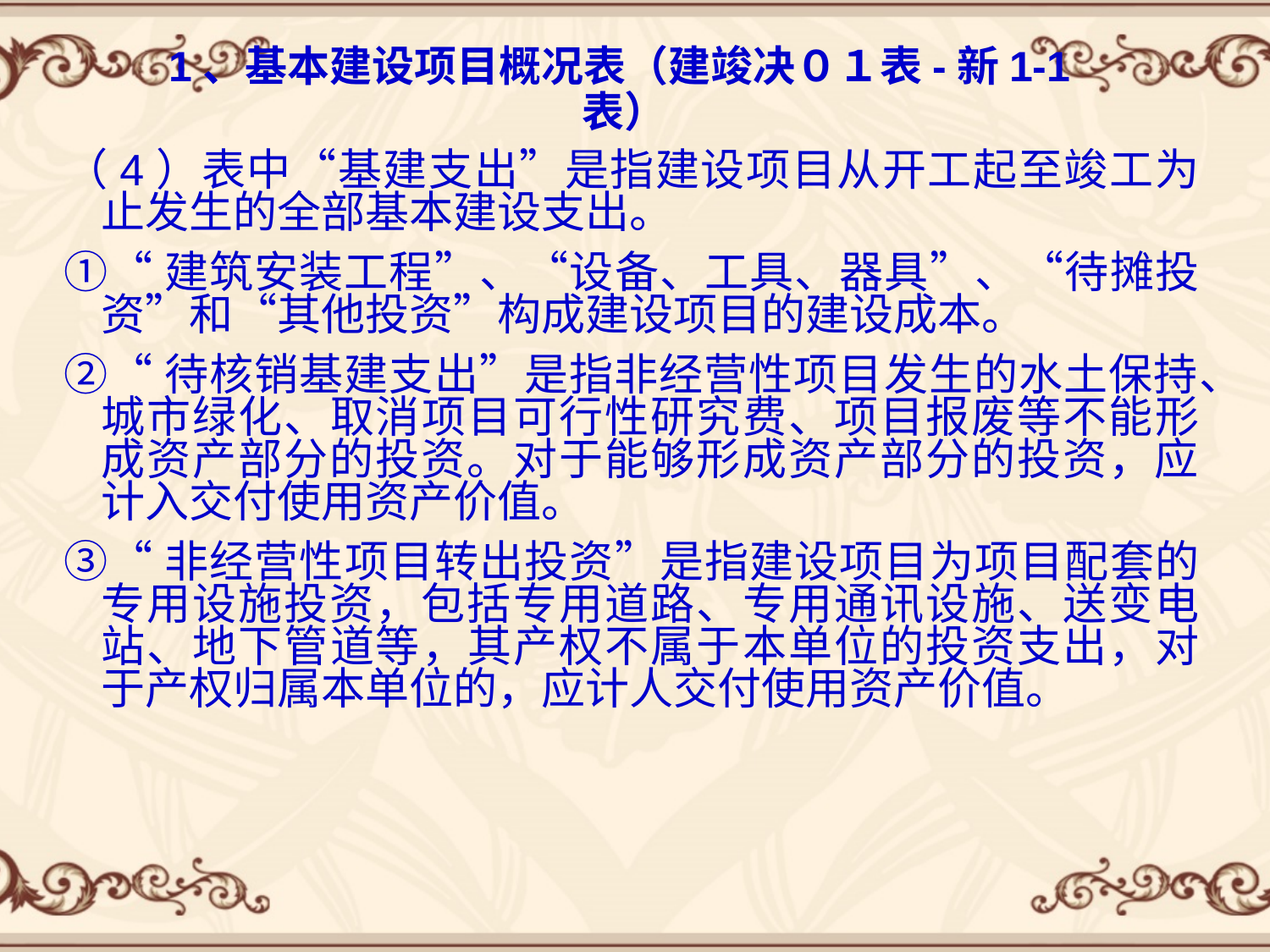

# 1、基本建设项目概况表（建竣决０１表-新1-1表）
（4）表中“基建支出”是指建设项目从开工起至竣工为止发生的全部基本建设支出。
①“建筑安装工程”、“设备、工具、器具”、“待摊投资”和“其他投资”构成建设项目的建设成本。
②“待核销基建支出”是指非经营性项目发生的水土保持、城市绿化、取消项目可行性研究费、项目报废等不能形成资产部分的投资。对于能够形成资产部分的投资，应计入交付使用资产价值。
③“非经营性项目转出投资”是指建设项目为项目配套的专用设施投资，包括专用道路、专用通讯设施、送变电站、地下管道等，其产权不属于本单位的投资支出，对于产权归属本单位的，应计人交付使用资产价值。